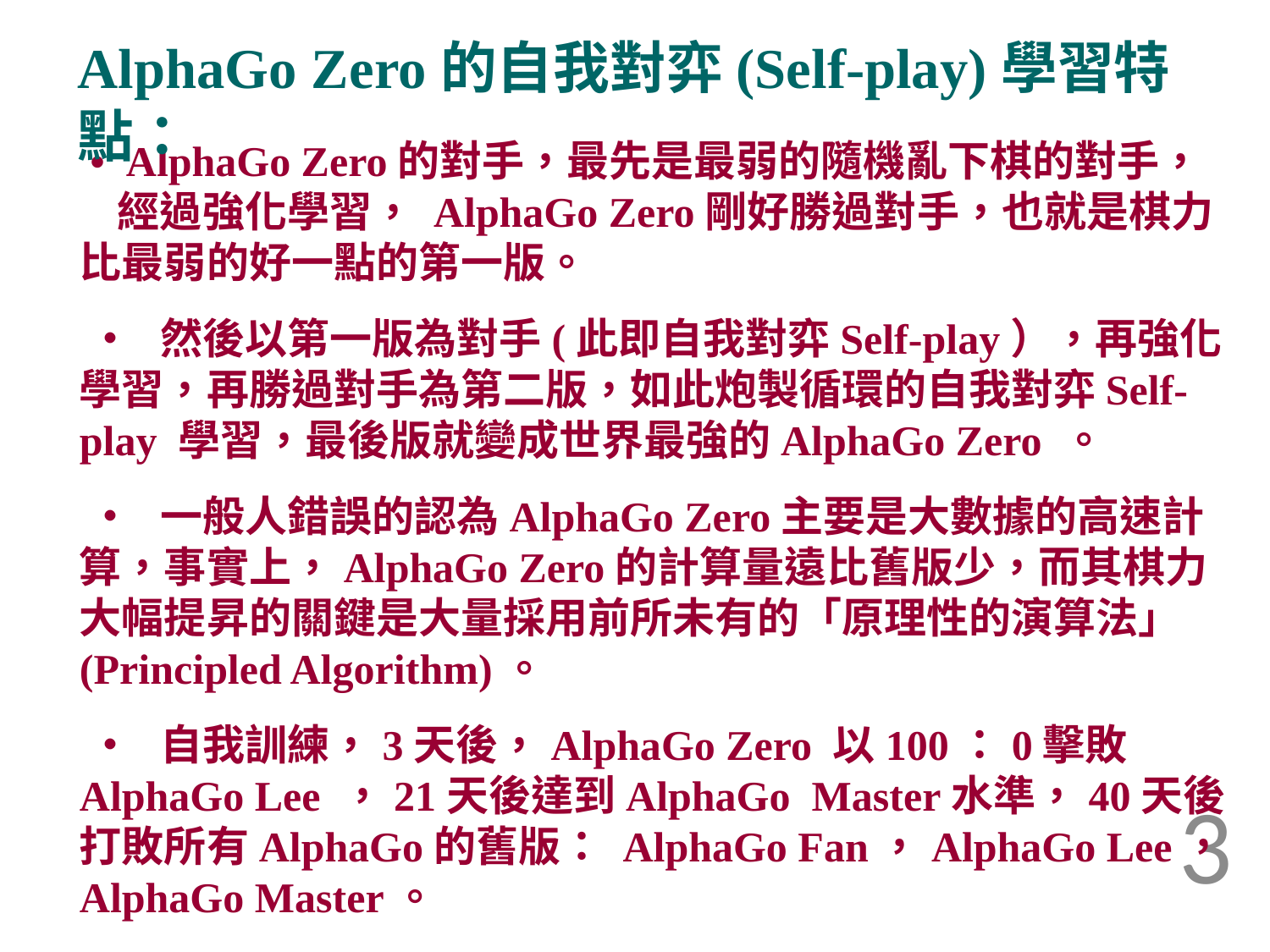

AlphaGo Zero的自我對弈(Self-play)學習特點：
 •  AlphaGo Zero的對手，最先是最弱的隨機亂下棋的對手，        經過強化學習， AlphaGo Zero剛好勝過對手，也就是棋力比最弱的好一點的第一版。

 •  然後以第一版為對手(此即自我對弈Self-play），再強化學習，再勝過對手為第二版，如此炮製循環的自我對弈Self-play 學習，最後版就變成世界最強的AlphaGo Zero 。

 •  一般人錯誤的認為AlphaGo Zero主要是大數據的高速計算，事實上，AlphaGo Zero的計算量遠比舊版少，而其棋力大幅提昇的關鍵是大量採用前所未有的「原理性的演算法」(Principled Algorithm)。

 •  自我訓練，3天後，AlphaGo Zero 以100：0擊敗AlphaGo Lee ，21天後達到AlphaGo  Master水準，40天後打敗所有AlphaGo的舊版： AlphaGo Fan，AlphaGo Lee，AlphaGo Master。
3